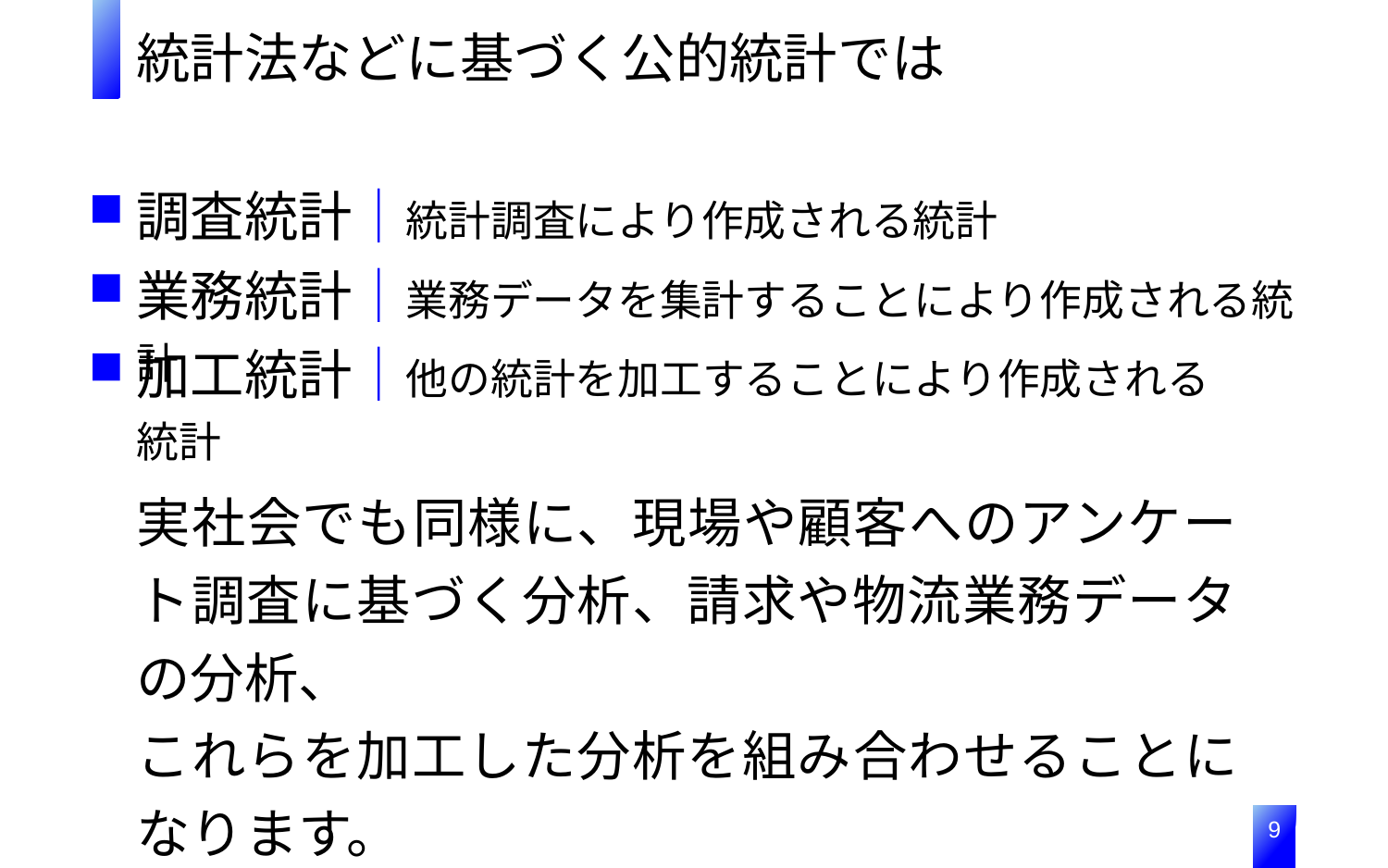

統計法などに基づく公的統計では
調査統計｜統計調査により作成される統計

業務統計｜業務データを集計することにより作成される統計

加工統計｜他の統計を加工することにより作成される統計

実社会でも同様に、現場や顧客へのアンケート調査に基づく分析、請求や物流業務データの分析、
これらを加工した分析を組み合わせることになります。